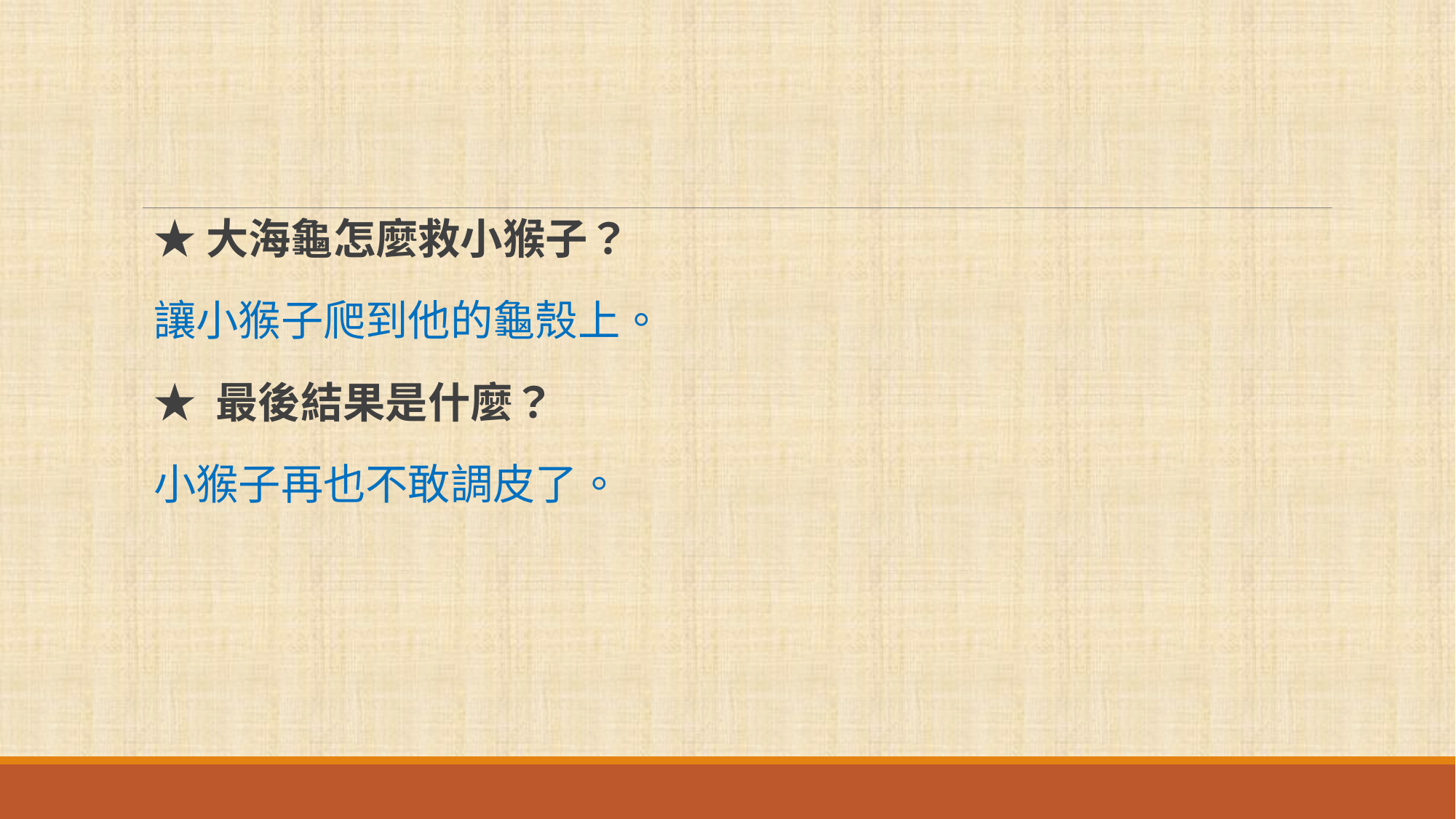

★大海龜怎麼救小猴子？
讓小猴子爬到他的龜殼上。
★ 最後結果是什麼？
小猴子再也不敢調皮了。